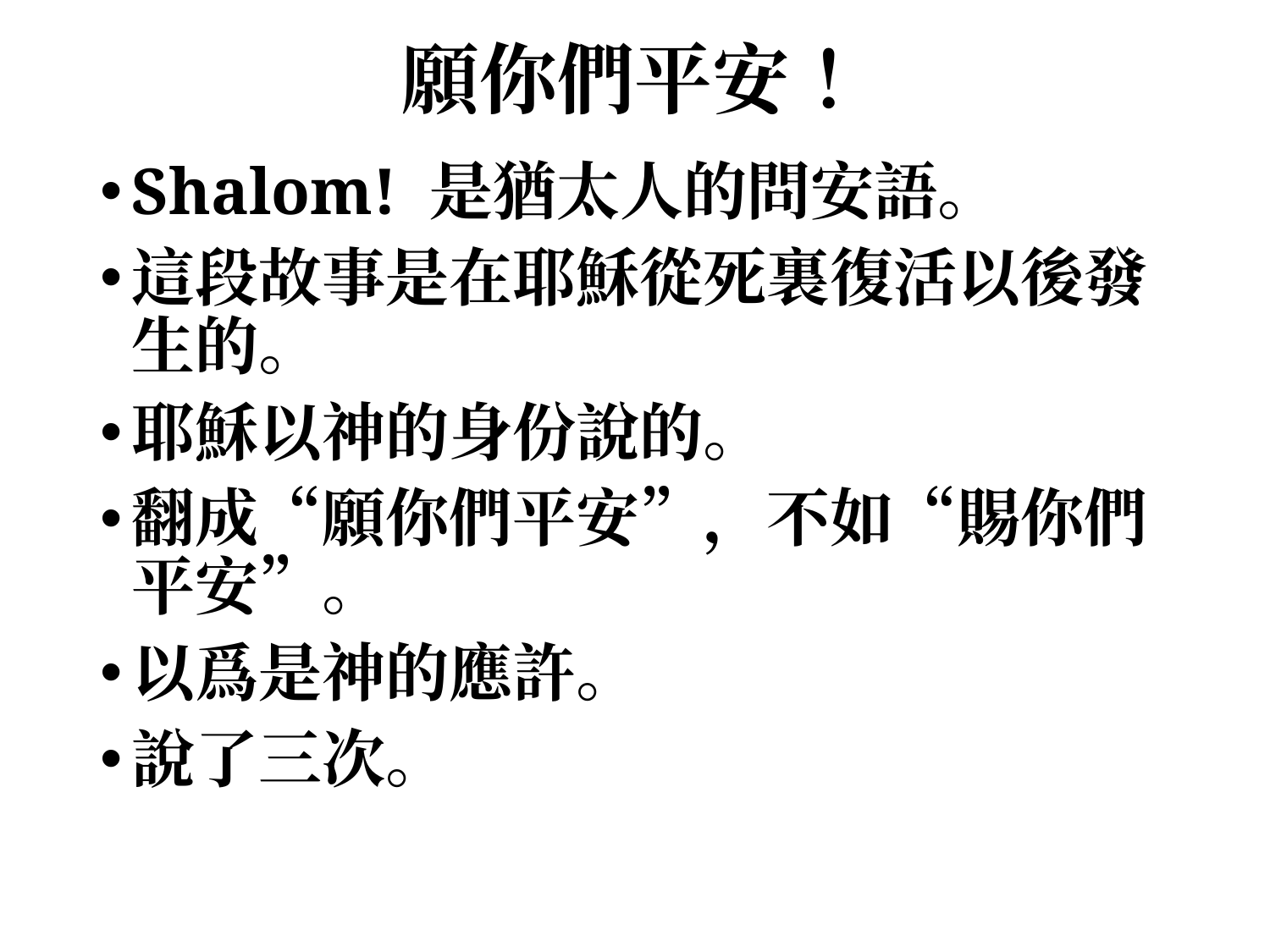

# 願你們平安！
Shalom! 是猶太人的問安語。
這段故事是在耶穌從死裏復活以後發生的。
耶穌以神的身份說的。
翻成“願你們平安”，不如“賜你們平安”。
以爲是神的應許。
說了三次。